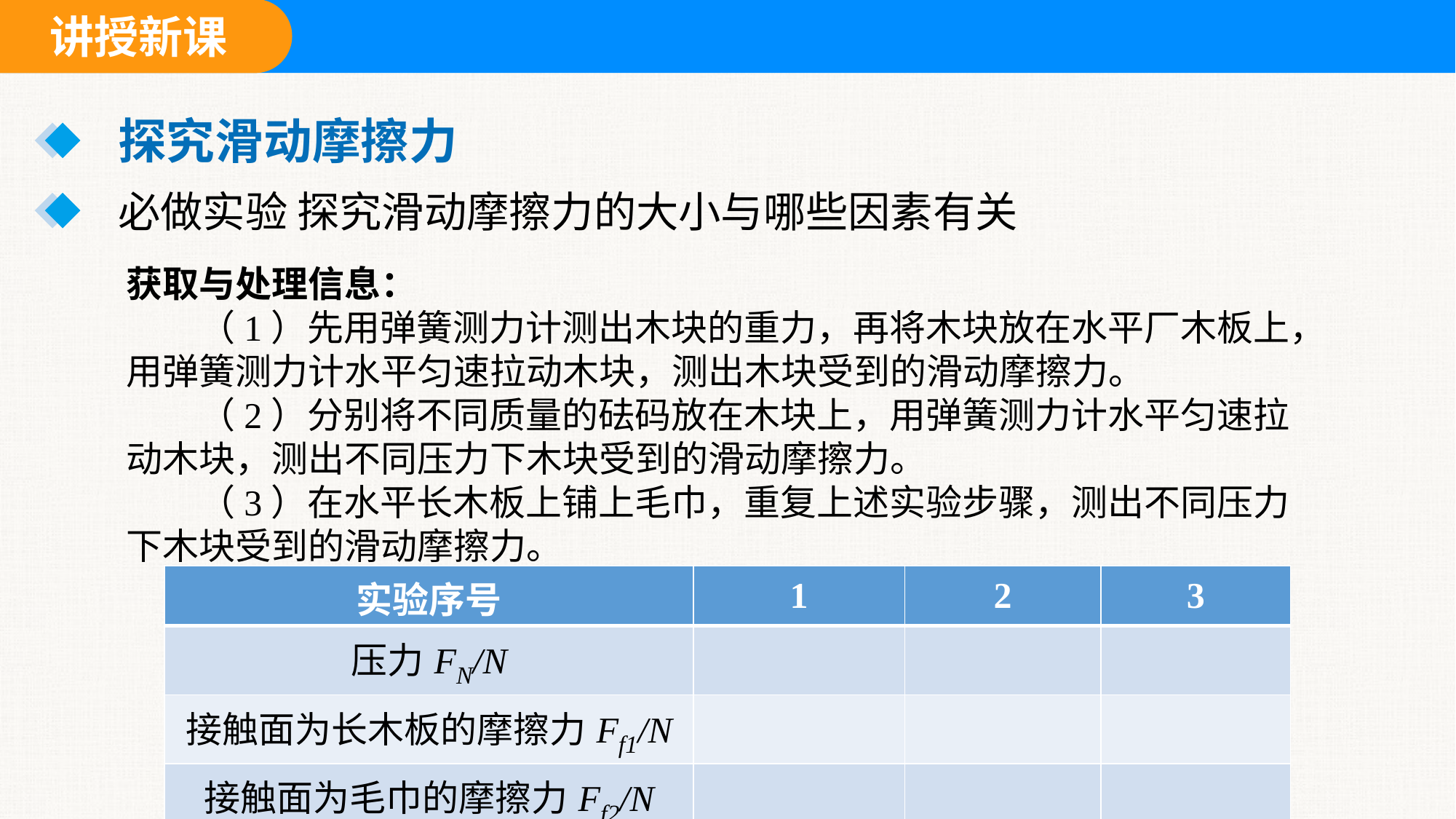

探究滑动摩擦力

必做实验 探究滑动摩擦力的大小与哪些因素有关

获取与处理信息：
（1）先用弹簧测力计测出木块的重力，再将木块放在水平厂木板上，用弹簧测力计水平匀速拉动木块，测出木块受到的滑动摩擦力。
（2）分别将不同质量的砝码放在木块上，用弹簧测力计水平匀速拉动木块，测出不同压力下木块受到的滑动摩擦力。
（3）在水平长木板上铺上毛巾，重复上述实验步骤，测出不同压力下木块受到的滑动摩擦力。
| 实验序号 | 1 | 2 | 3 |
| --- | --- | --- | --- |
| 压力FN/N |  |  |  |
| 接触面为长木板的摩擦力Ff1/N |  |  |  |
| 接触面为毛巾的摩擦力Ff2/N |  |  |  |